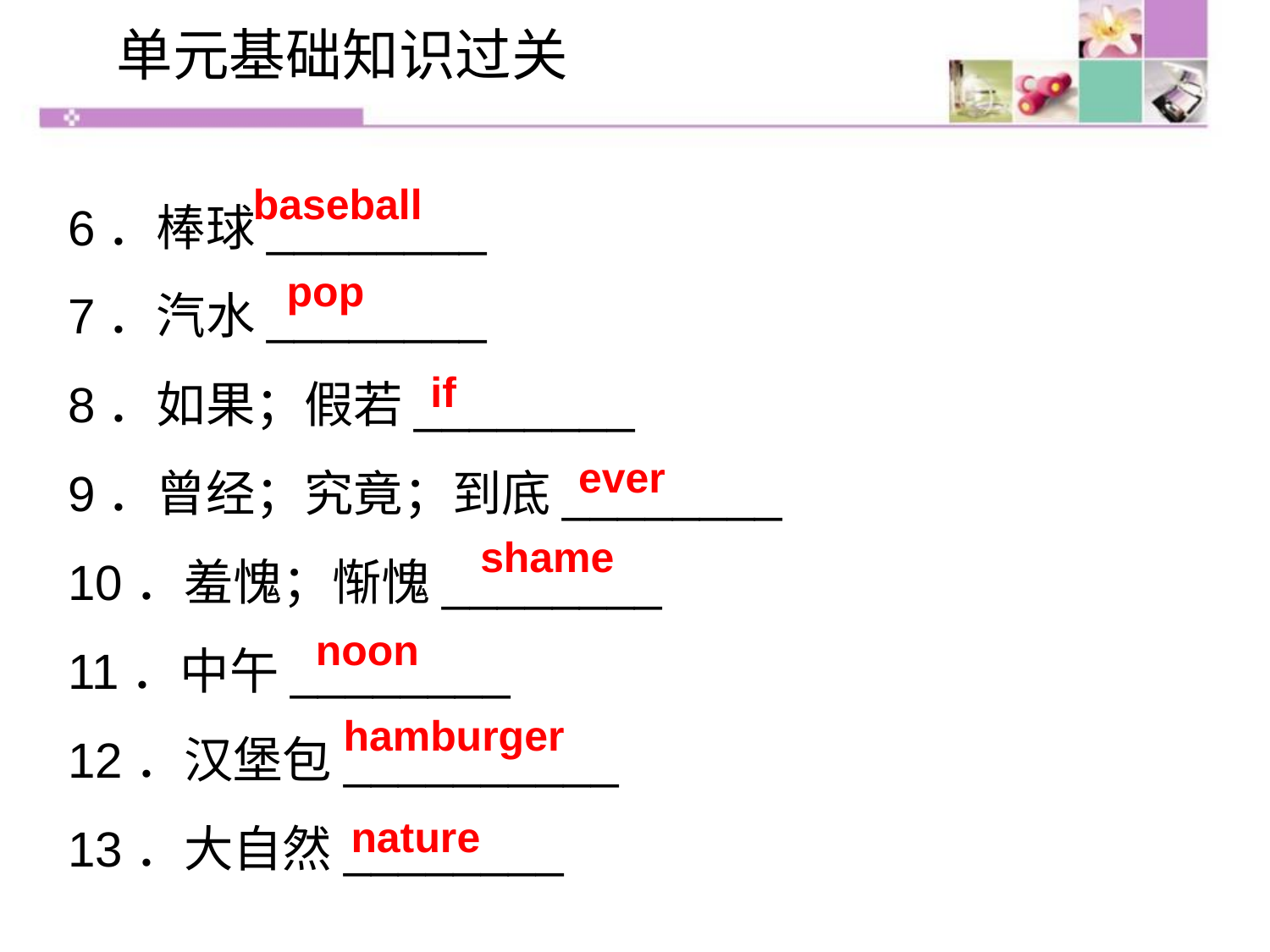

单元基础知识过关
6．棒球________
7．汽水________
8．如果；假若________
9．曾经；究竟；到底________
10．羞愧；惭愧________
11．中午________
12．汉堡包__________
13．大自然________
baseball
pop
if
ever
shame
noon
hamburger
nature